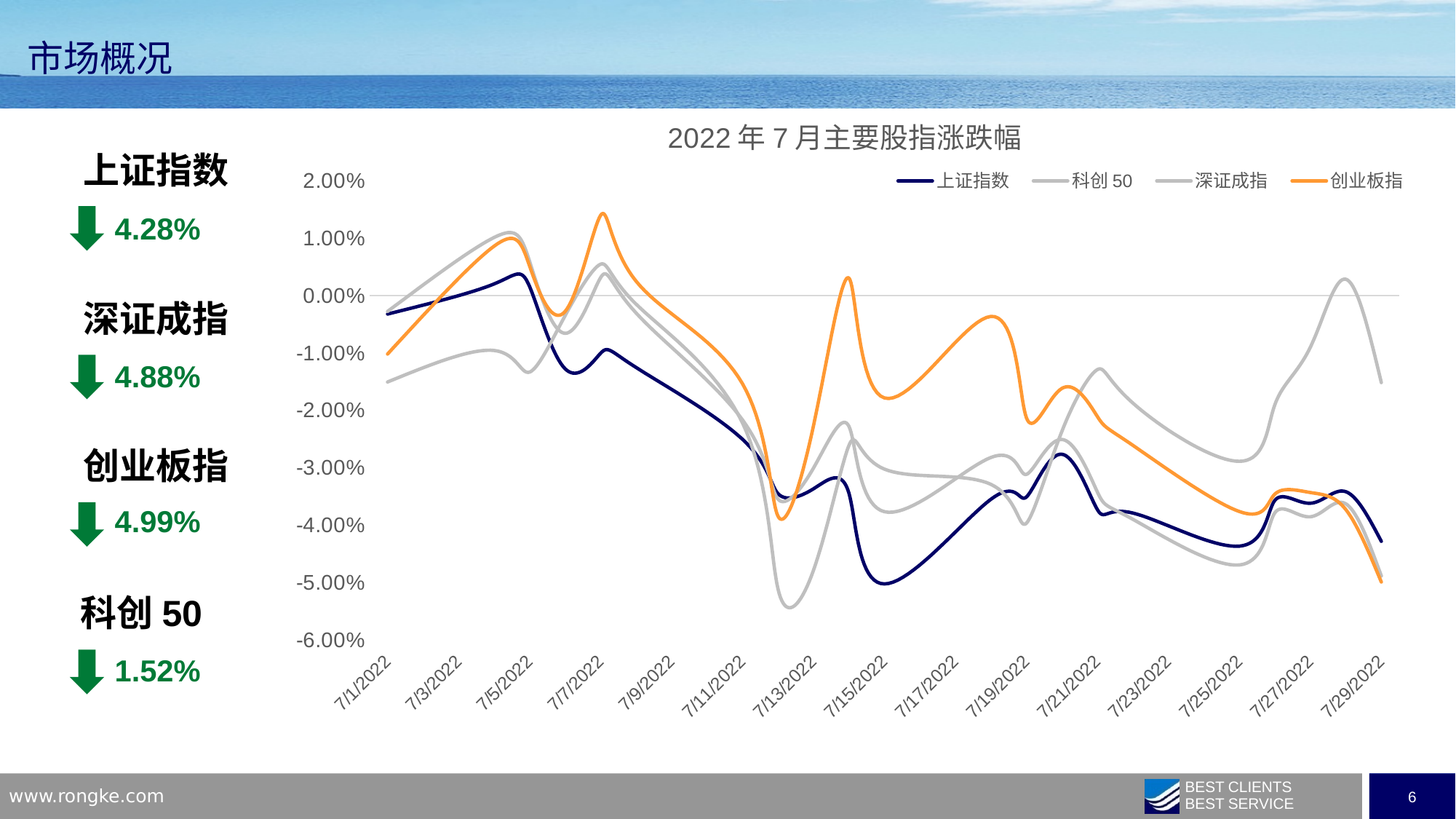

市场概况

### Chart: 2022年7月主要股指涨跌幅

| Category | 上证指数 | 科创50 | 深证成指 | 创业板指 |
|---|---|---|---|---|
| 44743 | -0.0032303736806285066 | -0.015048651167367644 | -0.0027797404569591677 | -0.010196430934293566 |
| 44746 | 0.002003933306853778 | -0.009566440968855838 | 0.010083765734475225 | 0.00857040865742209 |
| 44747 | 0.00159155957626389 | -0.01332923686259313 | 0.0059633439421398204 | 0.00516964146922172 |
| 44748 | -0.012730593490685838 | -0.0035440139673130755 | -0.006581331995058393 | -0.0028058410707942905 |
| 44749 | -0.01006824513071658 | 0.005432195148775243 | 0.003074230215340812 | 0.013913251510504265 |
| 44750 | -0.012516359232218166 | -0.0014882416698261958 | -0.003029914849361881 | 0.0025040906729880685 |
| 44753 | -0.02501962489967613 | -0.022162093620937795 | -0.021632171761550856 | -0.015349029785834745 |
| 44754 | -0.03446979492623492 | -0.051033439356797605 | -0.035431829397239656 | -0.038393139460452086 |
| 44755 | -0.03363848597080443 | -0.04782252742959181 | -0.030033504432777303 | -0.02267888531033435 |
| 44756 | -0.03438814404486579 | -0.026102429374770475 | -0.022753083000237817 | 0.003034226379545757 |
| 44757 | -0.05018372036782859 | -0.030212617322825652 | -0.03762319516657764 | -0.01782629345729625 |
| 44760 | -0.035459374184686476 | -0.03286314362947551 | -0.028190698596269104 | -0.0036447719315272353 |
| 44761 | -0.03506862690375645 | -0.03962693295052977 | -0.03112842352679912 | -0.021253496271669392 |
| 44762 | -0.027626480084055438 | -0.023642285852379596 | -0.025053007846339903 | -0.01616693311619355 |
| 44763 | -0.037254840286315316 | -0.012897551813059183 | -0.03419696214482959 | -0.021058235549683557 |
| 44764 | -0.037851347788295464 | -0.018715396459260014 | -0.038940288165416725 | -0.026075240630909935 |
| 44767 | -0.043614252283451616 | -0.028857146164777303 | -0.04688288894933734 | -0.03759199411115288 |
| 44768 | -0.03565583650356996 | -0.019002101174747654 | -0.037812987449640234 | -0.03456310466825041 |
| 44769 | -0.036150243624162304 | -0.009015642319858963 | -0.038500476574346965 | -0.03428177694799872 |
| 44770 | -0.03414339736694594 | 0.0028251719866518865 | -0.0362495428887446 | -0.03725199566740367 |
| 44771 | -0.04277561681650377 | -0.015153203423236228 | -0.048796056576028146 | -0.04986492035458179 |
上证指数
4.28%

深证成指
4.88%

创业板指
4.99%

科创50
1.52%